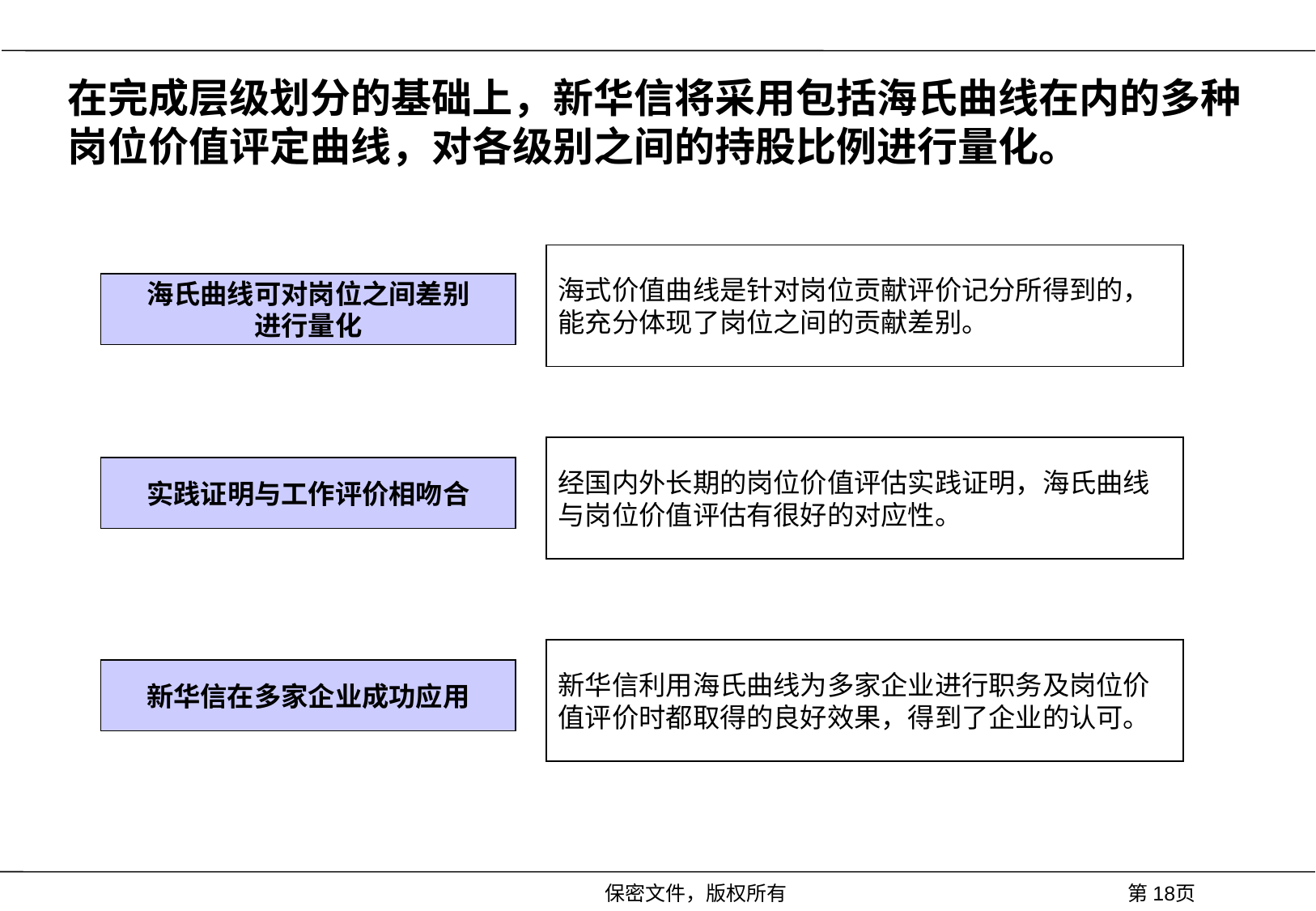

# 在完成层级划分的基础上，新华信将采用包括海氏曲线在内的多种岗位价值评定曲线，对各级别之间的持股比例进行量化。
海式价值曲线是针对岗位贡献评价记分所得到的，能充分体现了岗位之间的贡献差别。
海氏曲线可对岗位之间差别
进行量化

经国内外长期的岗位价值评估实践证明，海氏曲线与岗位价值评估有很好的对应性。
实践证明与工作评价相吻合
新华信利用海氏曲线为多家企业进行职务及岗位价值评价时都取得的良好效果，得到了企业的认可。
新华信在多家企业成功应用